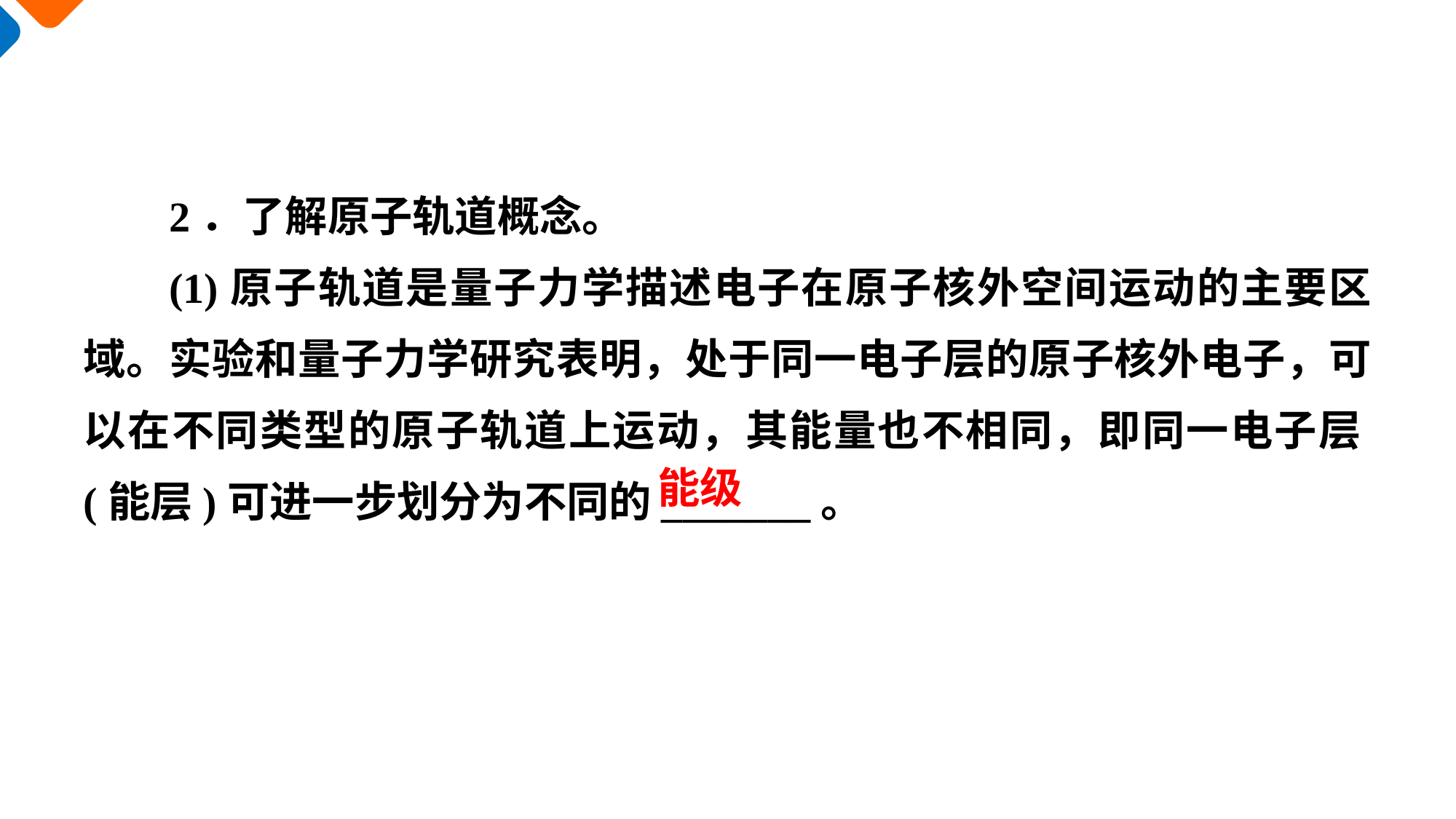

2．了解原子轨道概念。
(1)原子轨道是量子力学描述电子在原子核外空间运动的主要区域。实验和量子力学研究表明，处于同一电子层的原子核外电子，可以在不同类型的原子轨道上运动，其能量也不相同，即同一电子层(能层)可进一步划分为不同的_______。

能级